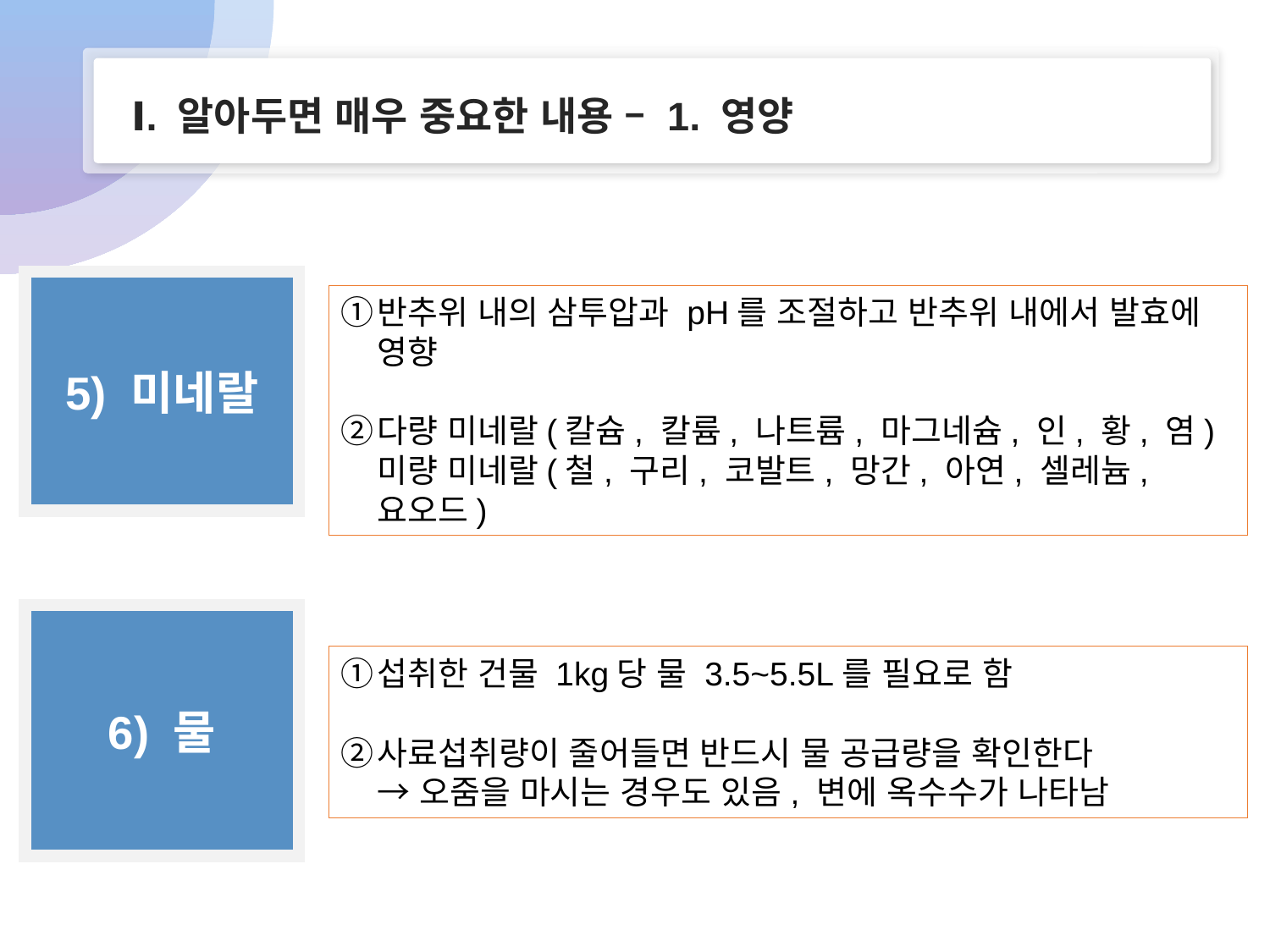

Ⅰ. 알아두면 매우 중요한 내용 – 1. 영양
5) 미네랄
반추위 내의 삼투압과 pH를 조절하고 반추위 내에서 발효에 영향

다량 미네랄(칼슘, 칼륨, 나트륨, 마그네슘, 인, 황, 염)
미량 미네랄(철, 구리, 코발트, 망간, 아연, 셀레늄, 요오드)
6) 물
섭취한 건물 1kg당 물 3.5~5.5L를 필요로 함

사료섭취량이 줄어들면 반드시 물 공급량을 확인한다
→ 오줌을 마시는 경우도 있음, 변에 옥수수가 나타남